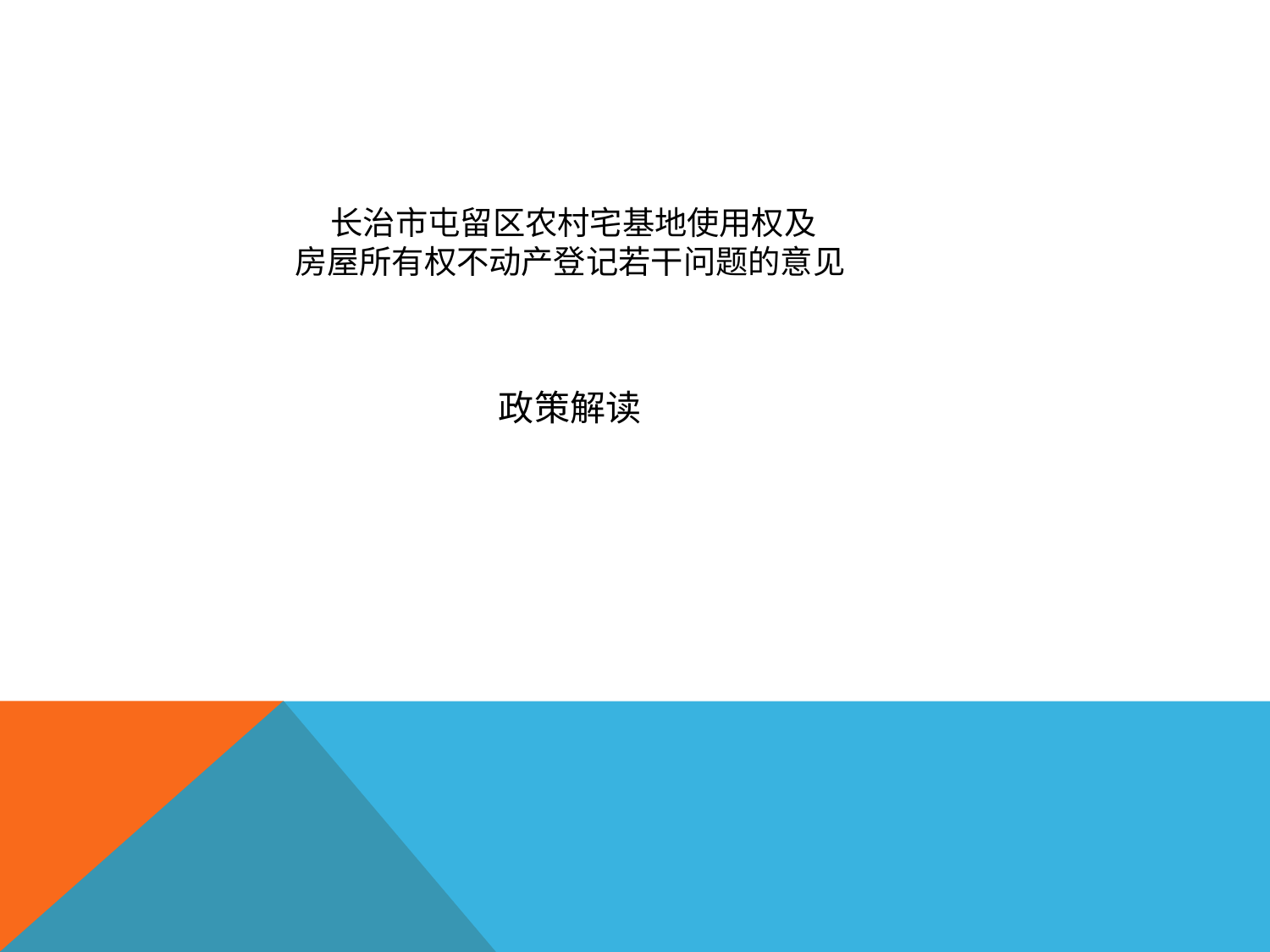

长治市屯留区农村宅基地使用权及
房屋所有权不动产登记若干问题的意见
政策解读